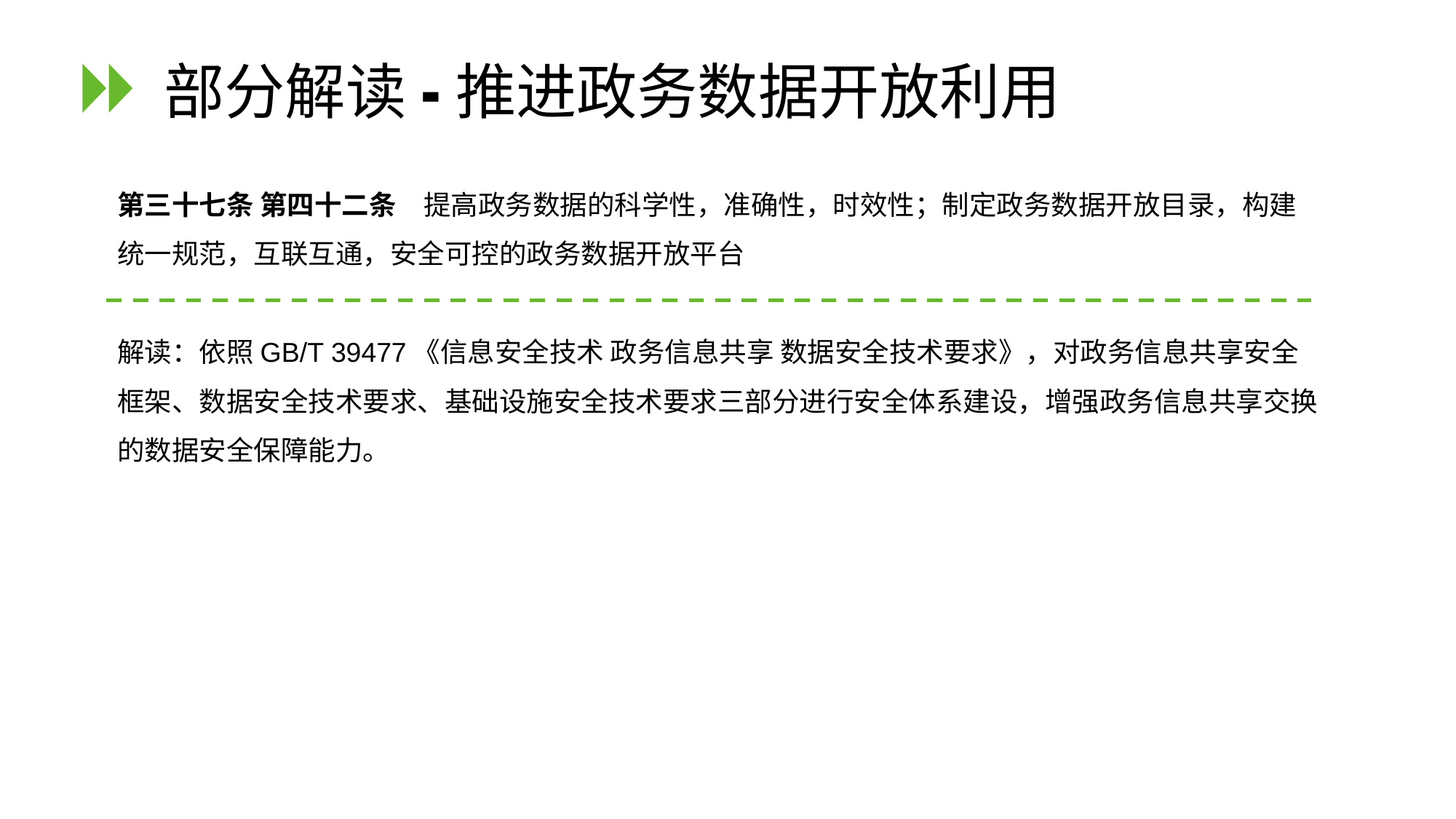

# 部分解读-推进政务数据开放利用
第三十七条 第四十二条　提高政务数据的科学性，准确性，时效性；制定政务数据开放目录，构建统一规范，互联互通，安全可控的政务数据开放平台

解读：依照GB/T 39477《信息安全技术 政务信息共享 数据安全技术要求》，对政务信息共享安全框架、数据安全技术要求、基础设施安全技术要求三部分进行安全体系建设，增强政务信息共享交换的数据安全保障能力。